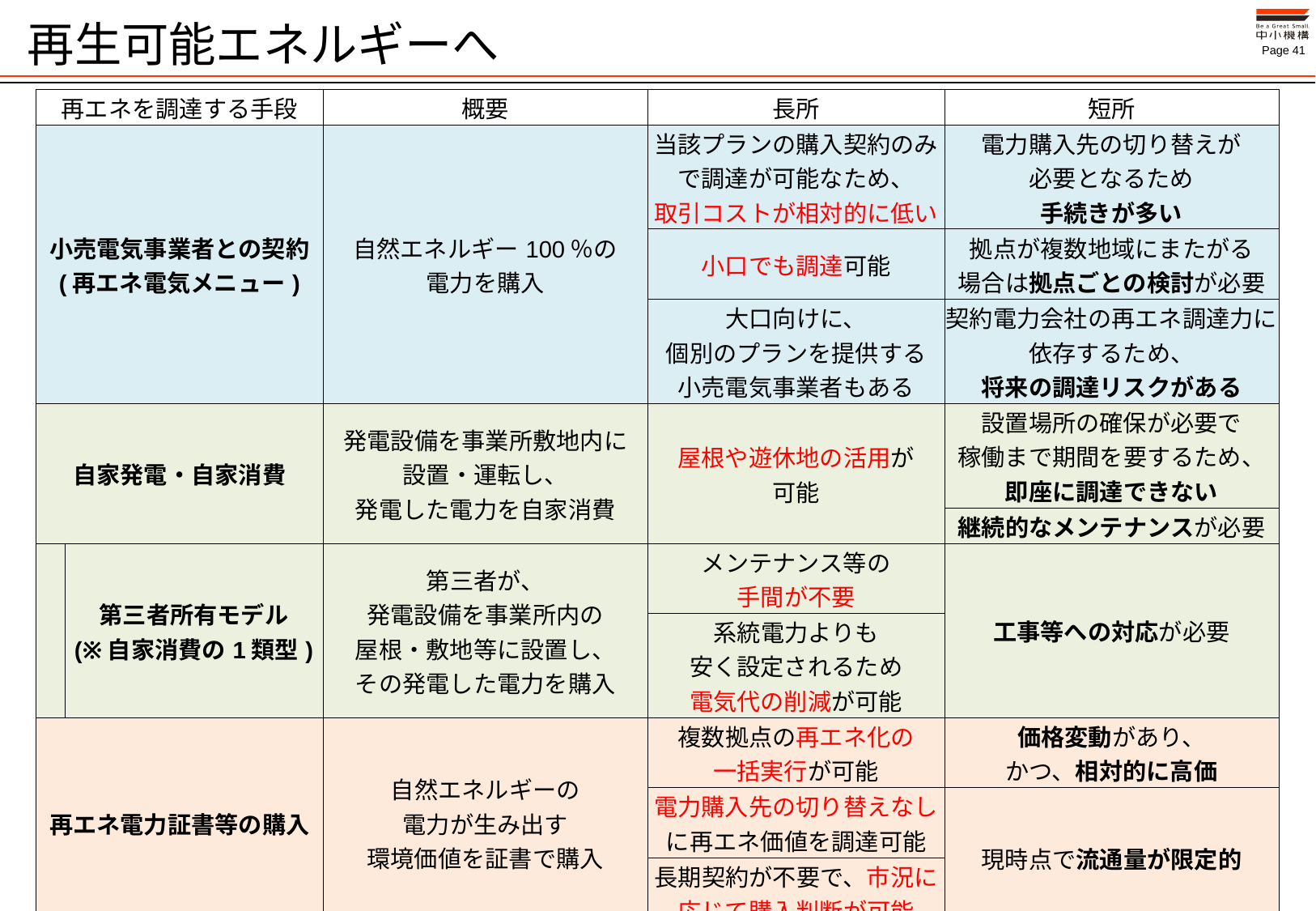

# 再生可能エネルギーへ
| 再エネを調達する手段 |  | 概要 | 長所 | 短所 |
| --- | --- | --- | --- | --- |
| 小売電気事業者との契約 (再エネ電気メニュー) |  | 自然エネルギー100％の 電力を購入 | 当該プランの購入契約のみ で調達が可能なため、 取引コストが相対的に低い | 電力購入先の切り替えが 必要となるため 手続きが多い |
|  |  |  | 小口でも調達可能 | 拠点が複数地域にまたがる 場合は拠点ごとの検討が必要 |
|  |  |  | 大口向けに、 個別のプランを提供する 小売電気事業者もある | 契約電力会社の再エネ調達力に 依存するため、 将来の調達リスクがある |
| 自家発電・自家消費 |  | 発電設備を事業所敷地内に 設置・運転し、 発電した電力を自家消費 | 屋根や遊休地の活用が 可能 | 設置場所の確保が必要で 稼働まで期間を要するため、 即座に調達できない |
|  |  |  |  | 継続的なメンテナンスが必要 |
|  | 第三者所有モデル (※自家消費の1類型) | 第三者が、 発電設備を事業所内の 屋根・敷地等に設置し、 その発電した電力を購入 | メンテナンス等の 手間が不要 | 工事等への対応が必要 |
|  |  |  | 系統電力よりも 安く設定されるため 電気代の削減が可能 |  |
| 再エネ電力証書等の購入 |  | 自然エネルギーの 電力が生み出す 環境価値を証書で購入 | 複数拠点の再エネ化の 一括実行が可能 | 価格変動があり、 かつ、相対的に高価 |
|  |  |  | 電力購入先の切り替えなし に再エネ価値を調達可能 | 現時点で流通量が限定的 |
|  |  |  | 長期契約が不要で、市況に 応じて購入判断が可能 |  |